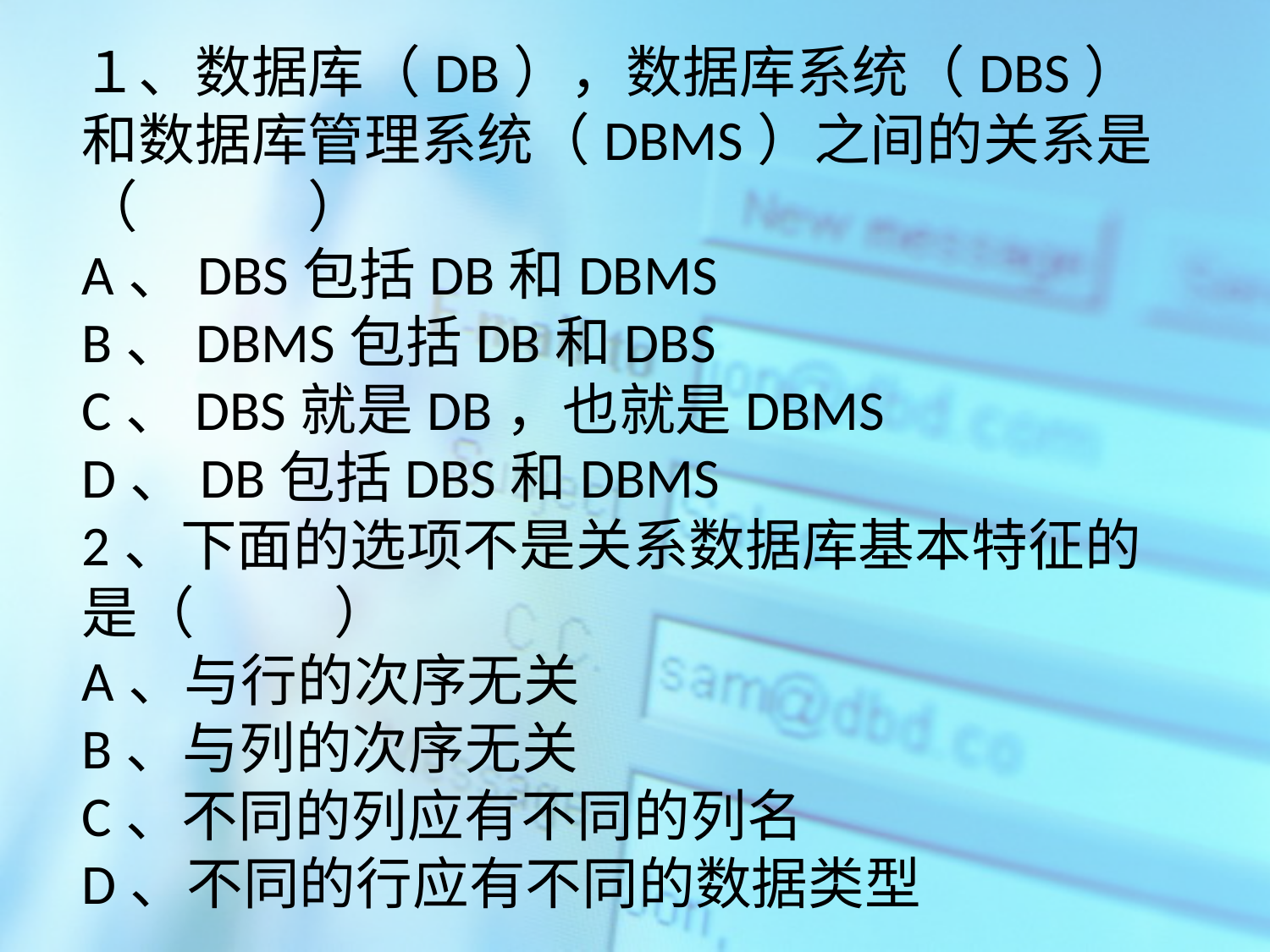

１、数据库（DB），数据库系统（DBS）和数据库管理系统（DBMS）之间的关系是（　　　）
A、DBS包括DB和DBMS
B、DBMS包括DB和DBS
C、DBS就是DB，也就是DBMS
D、DB包括DBS和DBMS
2、下面的选项不是关系数据库基本特征的是（           ）
A、与行的次序无关
B、与列的次序无关
C、不同的列应有不同的列名
D、不同的行应有不同的数据类型